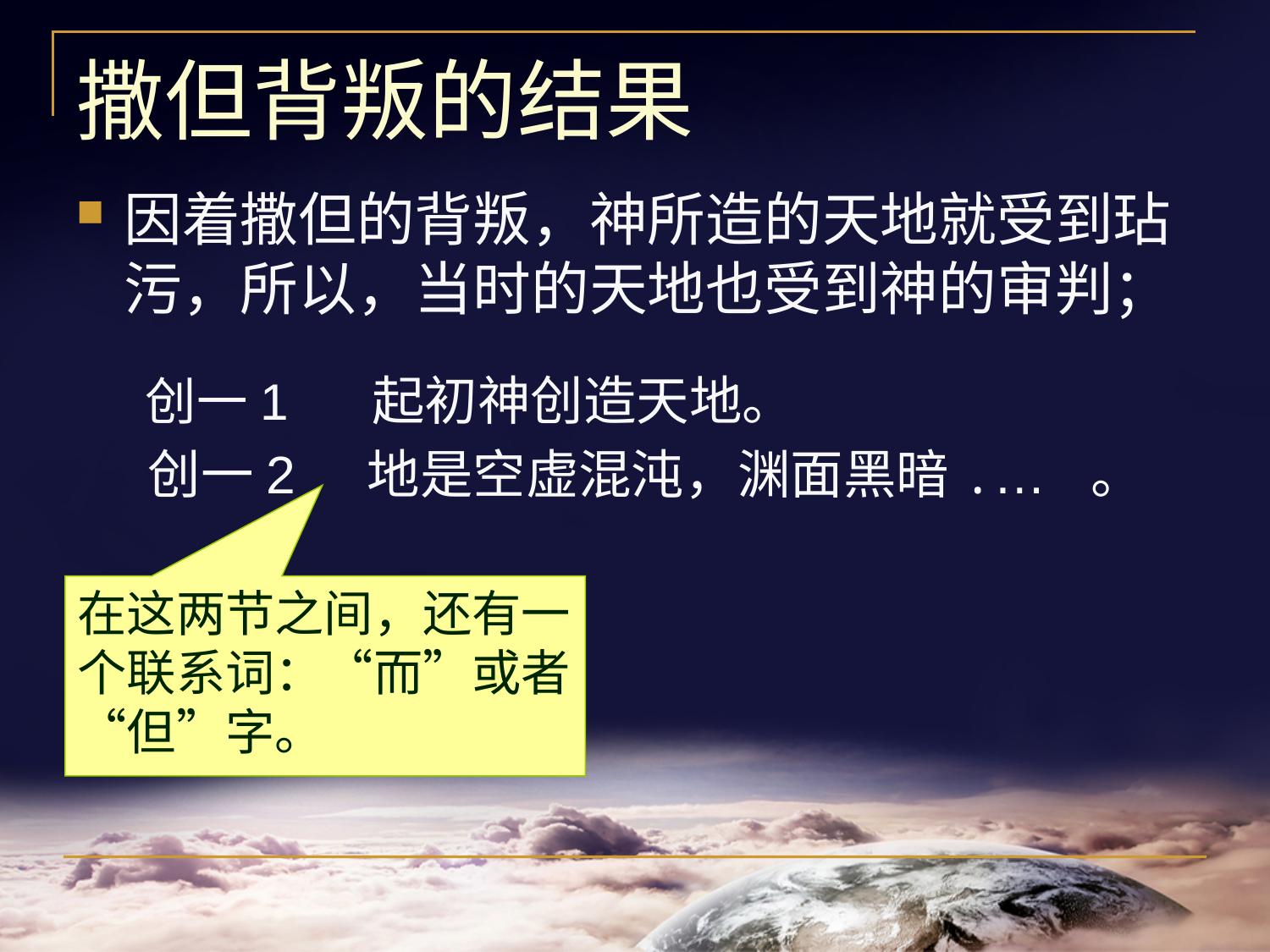

# 撒但背叛的结果
因着撒但的背叛，神所造的天地就受到玷污，所以，当时的天地也受到神的审判；

     创一1     起初神创造天地。
     创一2    地是空虚混沌，渊面黑暗.… 。
在这两节之间，还有一个联系词：“而”或者 “但”字。